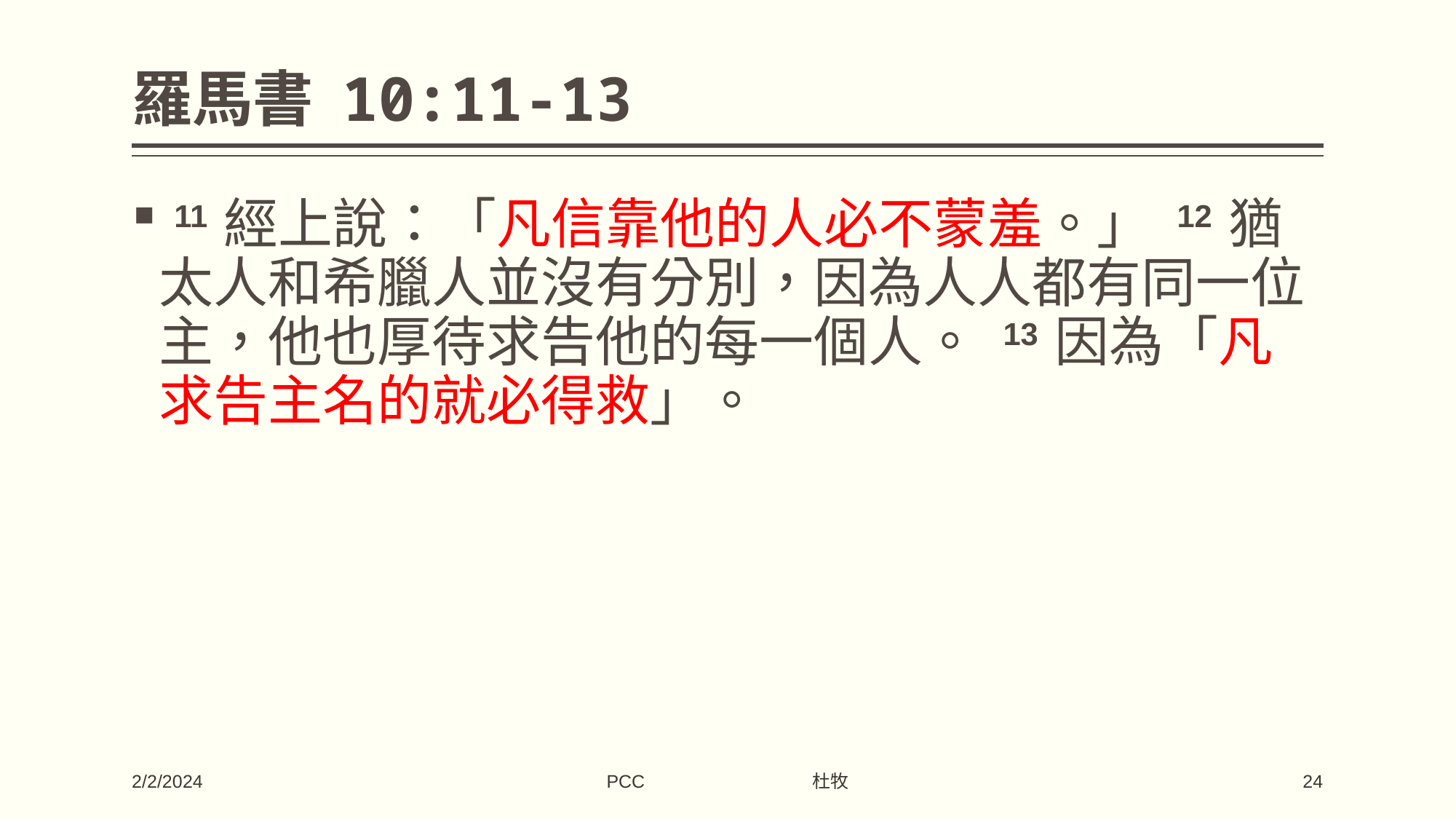

# 羅馬書 10:11-13
 11 經上說：「凡信靠他的人必不蒙羞。」 12 猶太人和希臘人並沒有分別，因為人人都有同一位主，他也厚待求告他的每一個人。 13 因為「凡求告主名的就必得救」。
PCC                                杜牧
2/2/2024
24